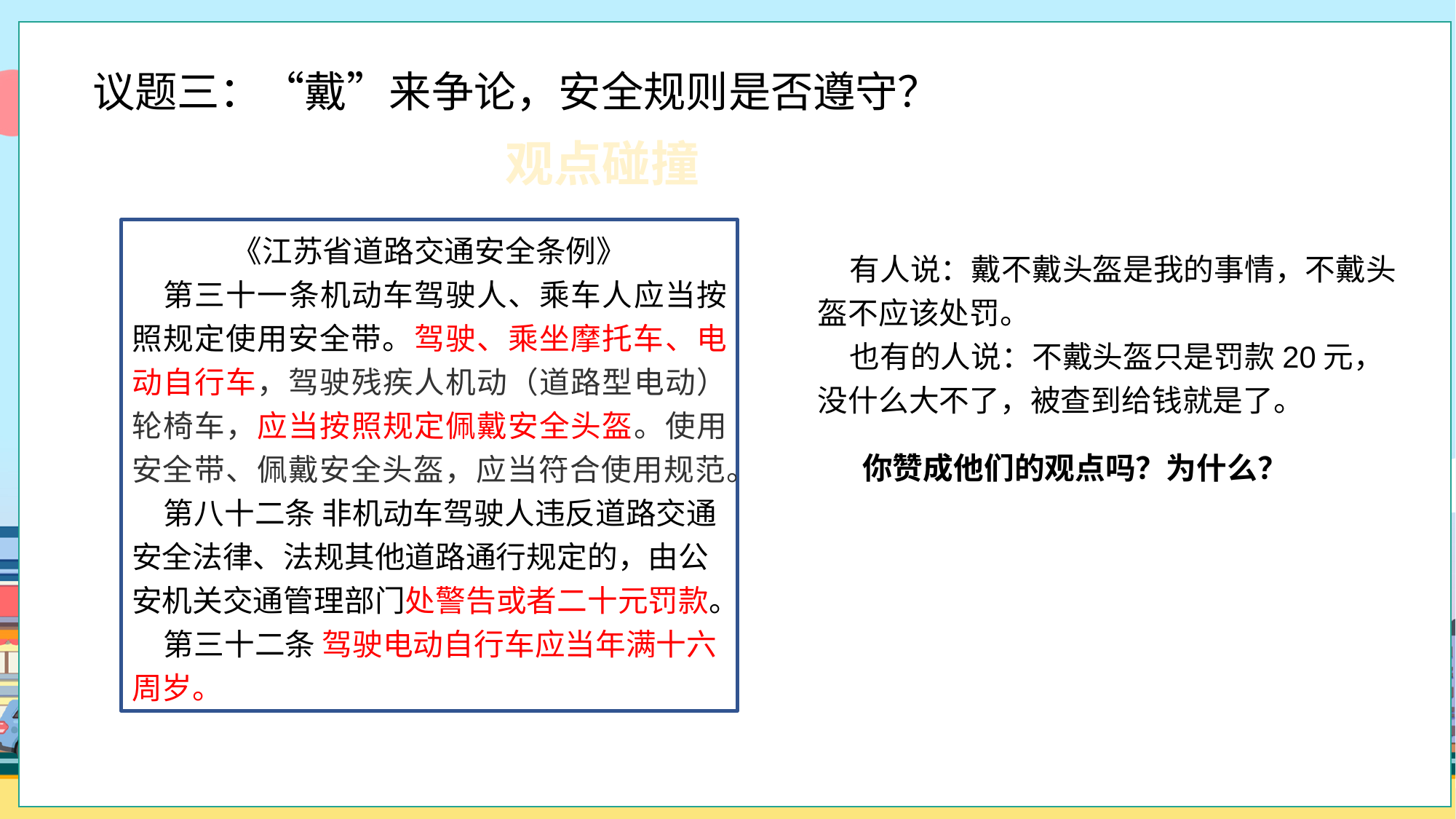

议题三：“戴”来争论，安全规则是否遵守？
观点碰撞
《江苏省道路交通安全条例》
第三十一条机动车驾驶人、乘车人应当按照规定使用安全带。驾驶、乘坐摩托车、电动自行车，驾驶残疾人机动（道路型电动）轮椅车，应当按照规定佩戴安全头盔。使用安全带、佩戴安全头盔，应当符合使用规范。
第八十二条 非机动车驾驶人违反道路交通安全法律、法规其他道路通行规定的，由公安机关交通管理部门处警告或者二十元罚款。
第三十二条 驾驶电动自行车应当年满十六周岁。
有人说：戴不戴头盔是我的事情，不戴头盔不应该处罚。
也有的人说：不戴头盔只是罚款20元，没什么大不了，被查到给钱就是了。
你赞成他们的观点吗？为什么？